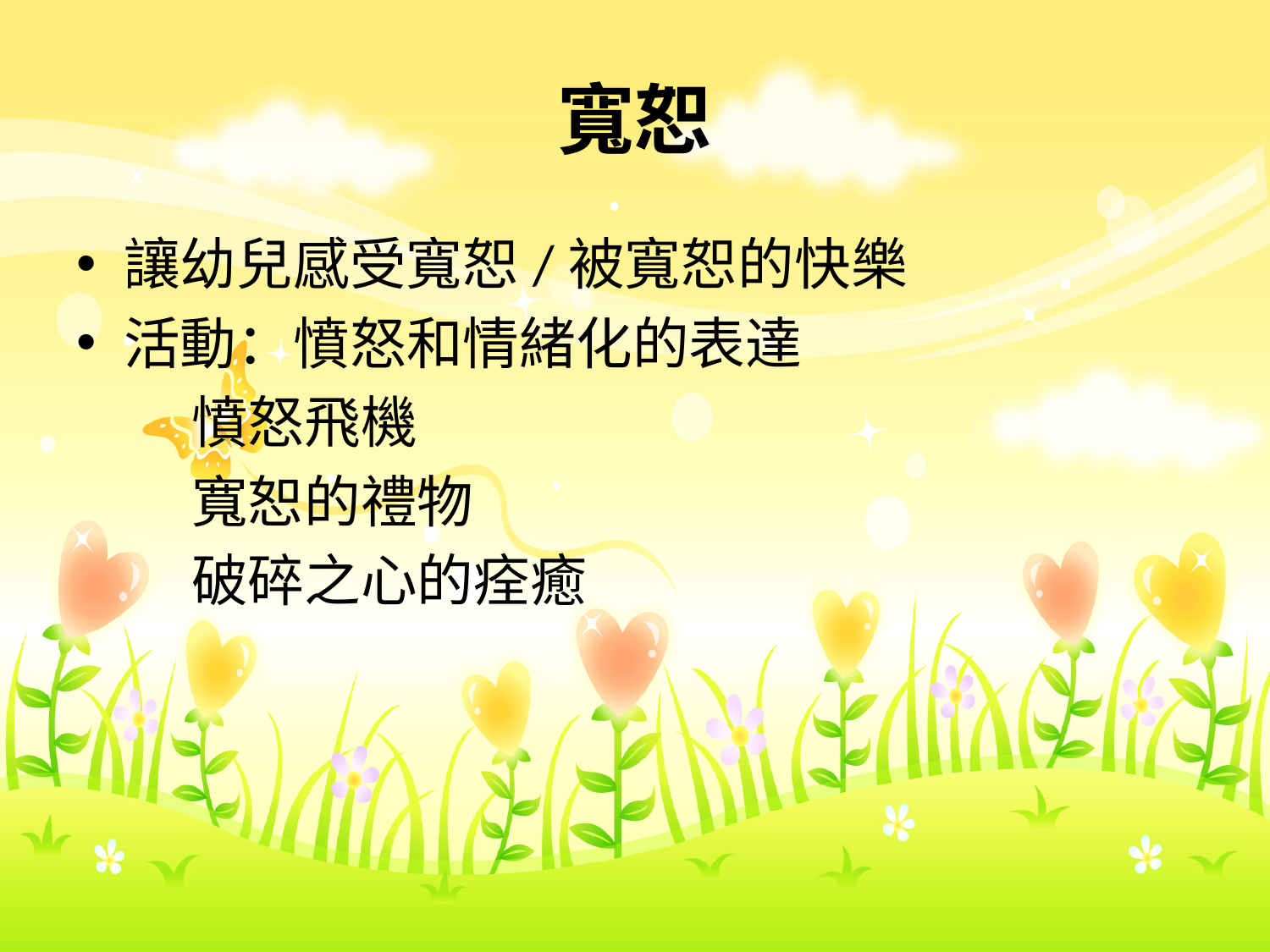

# 寬恕
讓幼兒感受寬恕/被寬恕的快樂
活動：憤怒和情緒化的表達
        憤怒飛機
        寬恕的禮物
        破碎之心的痊癒